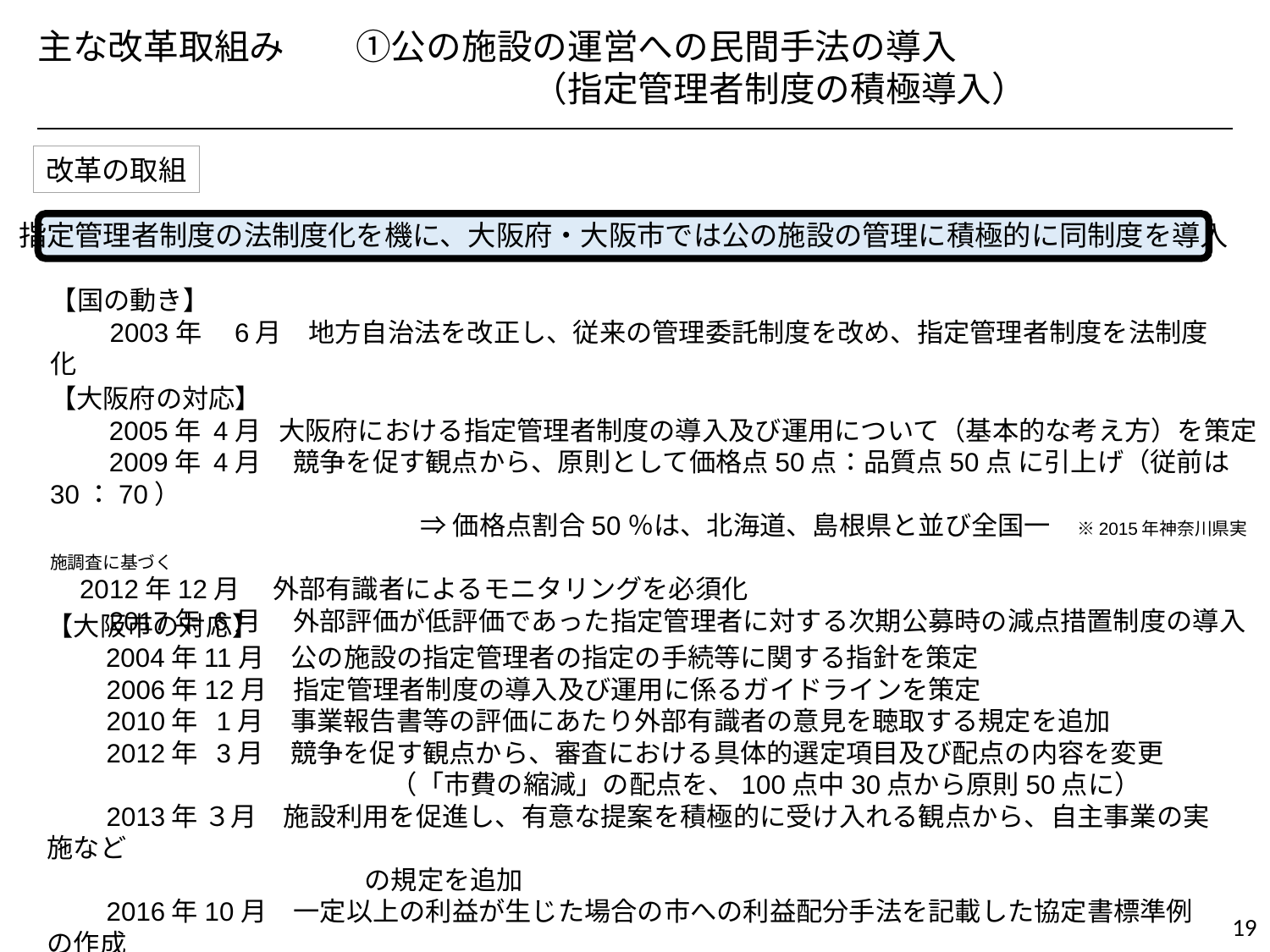

主な改革取組み　　①公の施設の運営への民間手法の導入
　　　　　　　　　　　　　　（指定管理者制度の積極導入）
改革の取組

指定管理者制度の法制度化を機に、大阪府・大阪市では公の施設の管理に積極的に同制度を導入
【国の動き】
　　2003年　6月　地方自治法を改正し、従来の管理委託制度を改め、指定管理者制度を法制度化
【大阪府の対応】
　　2005年 4月   大阪府における指定管理者制度の導入及び運用について（基本的な考え方）を策定
　　2009年 4月 　競争を促す観点から、原則として価格点50点：品質点50点 に引上げ（従前は30：70）
　　　　　　　　　　　　　　⇒ 価格点割合50％は、北海道、島根県と並び全国一　※2015年神奈川県実施調査に基づく
    2012年12月　 外部有識者によるモニタリングを必須化
　　2017年 6月　 外部評価が低評価であった指定管理者に対する次期公募時の減点措置制度の導入
【大阪市の対応】
 　　2004年11月　公の施設の指定管理者の指定の手続等に関する指針を策定
　　2006年12月　指定管理者制度の導入及び運用に係るガイドラインを策定
　　2010年  1月　事業報告書等の評価にあたり外部有識者の意見を聴取する規定を追加
　　2012年  3月　競争を促す観点から、審査における具体的選定項目及び配点の内容を変更
　　　　　　　　　　　　　（「市費の縮減」の配点を、100点中30点から原則50点に）
　　2013年 ３月　施設利用を促進し、有意な提案を積極的に受け入れる観点から、自主事業の実施など
　　　　　　　　　　　　の規定を追加
　　2016年10月　一定以上の利益が生じた場合の市への利益配分手法を記載した協定書標準例の作成
19